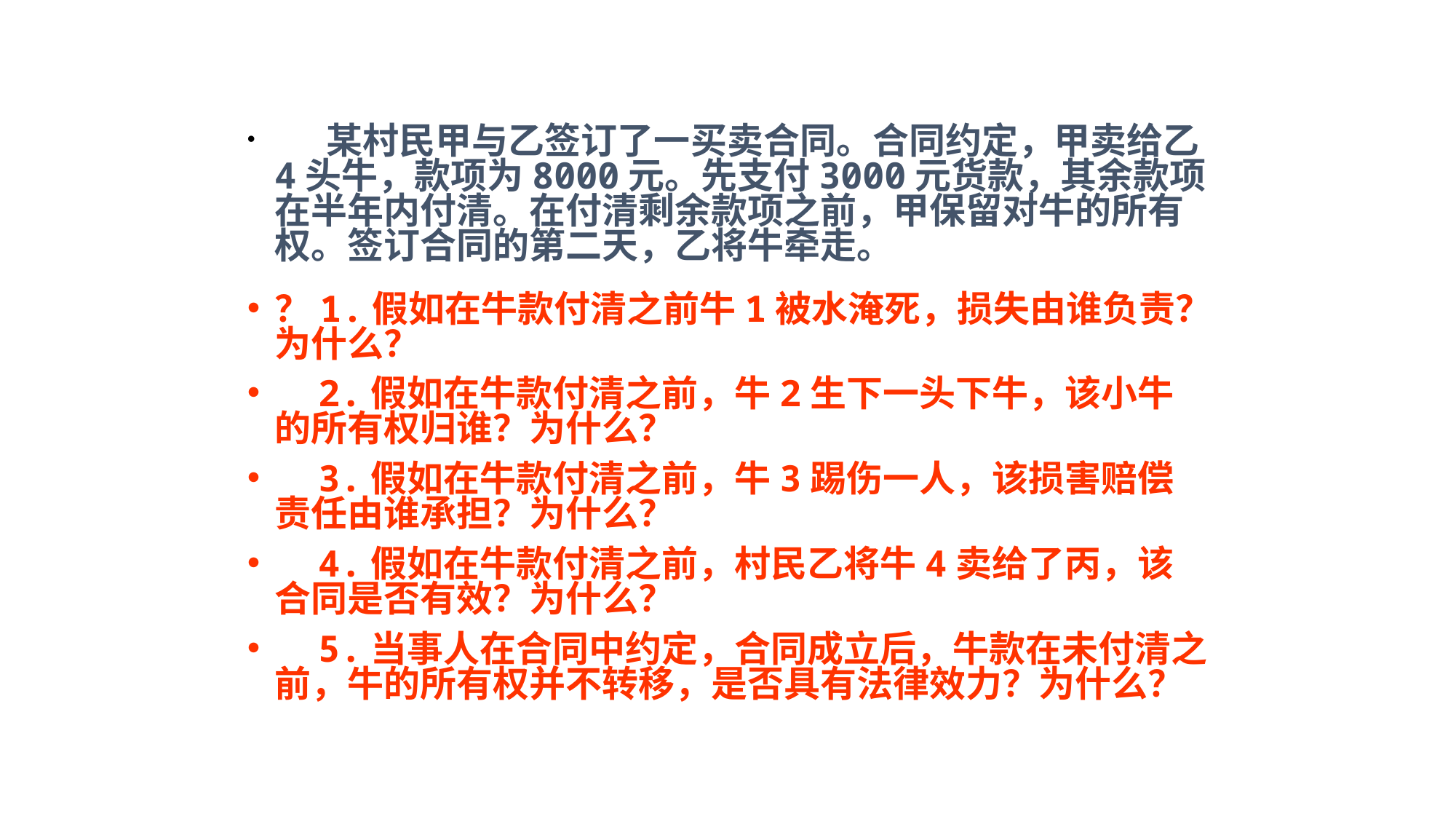

某村民甲与乙签订了一买卖合同。合同约定，甲卖给乙4头牛，款项为8000元。先支付3000元货款，其余款项在半年内付清。在付清剩余款项之前，甲保留对牛的所有权。签订合同的第二天，乙将牛牵走。
？1.假如在牛款付清之前牛1被水淹死，损失由谁负责？为什么？
  2.假如在牛款付清之前，牛2生下一头下牛，该小牛的所有权归谁？为什么？
  3.假如在牛款付清之前，牛3踢伤一人，该损害赔偿责任由谁承担？为什么？
  4.假如在牛款付清之前，村民乙将牛4卖给了丙，该合同是否有效？为什么？
  5.当事人在合同中约定，合同成立后，牛款在未付清之前，牛的所有权并不转移，是否具有法律效力？为什么？